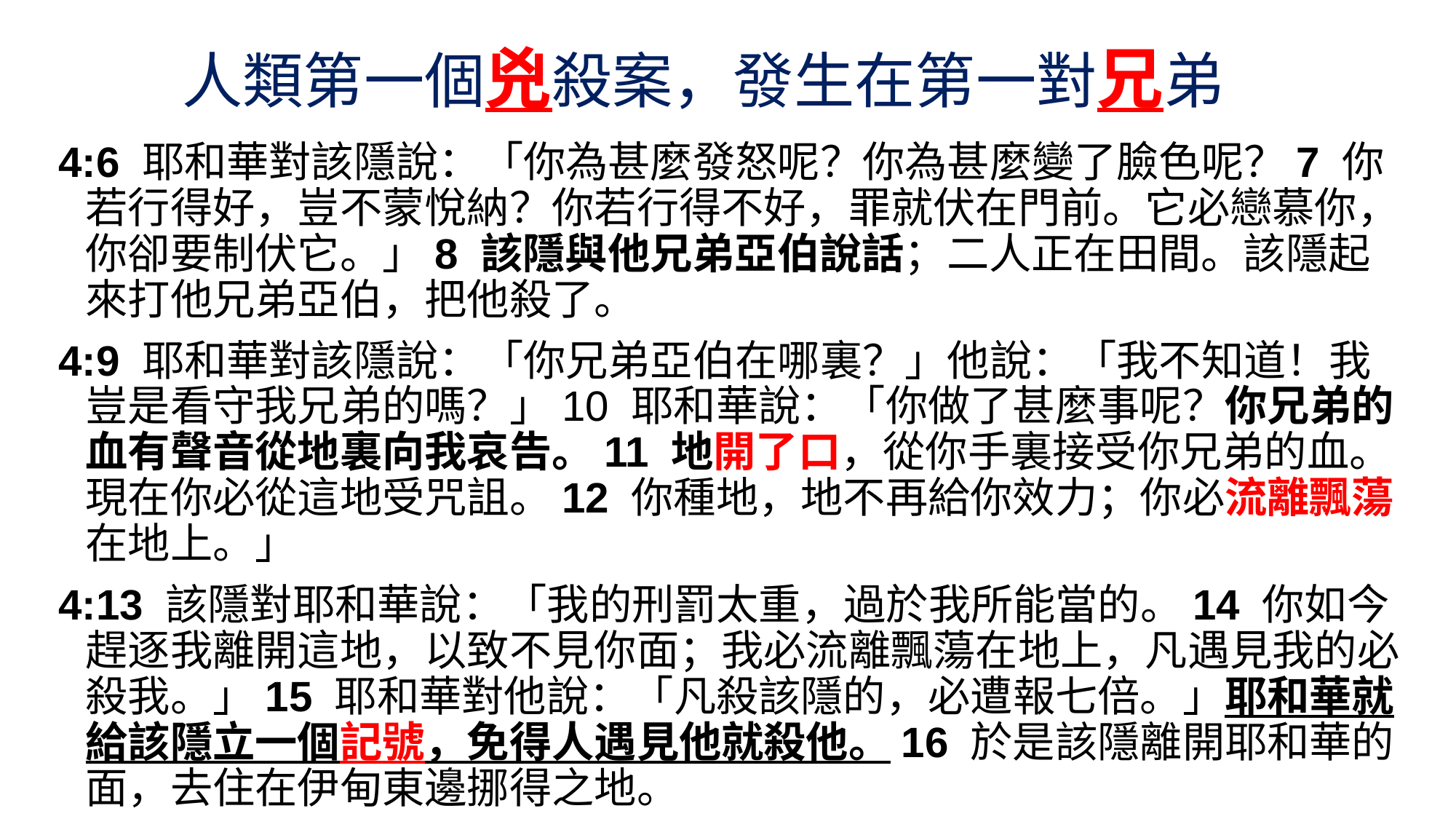

# 人類第一個兇殺案，發生在第一對兄弟
4:6 耶和華對該隱說：「你為甚麼發怒呢？你為甚麼變了臉色呢？7 你若行得好，豈不蒙悅納？你若行得不好，罪就伏在門前。它必戀慕你，你卻要制伏它。」8 該隱與他兄弟亞伯說話；二人正在田間。該隱起來打他兄弟亞伯，把他殺了。
4:9 耶和華對該隱說：「你兄弟亞伯在哪裏？」他說：「我不知道！我豈是看守我兄弟的嗎？」10 耶和華說：「你做了甚麼事呢？你兄弟的血有聲音從地裏向我哀告。11 地開了口，從你手裏接受你兄弟的血。現在你必從這地受咒詛。12 你種地，地不再給你效力；你必流離飄蕩在地上。」
4:13 該隱對耶和華說：「我的刑罰太重，過於我所能當的。14 你如今趕逐我離開這地，以致不見你面；我必流離飄蕩在地上，凡遇見我的必殺我。」15 耶和華對他說：「凡殺該隱的，必遭報七倍。」耶和華就給該隱立一個記號，免得人遇見他就殺他。16 於是該隱離開耶和華的面，去住在伊甸東邊挪得之地。